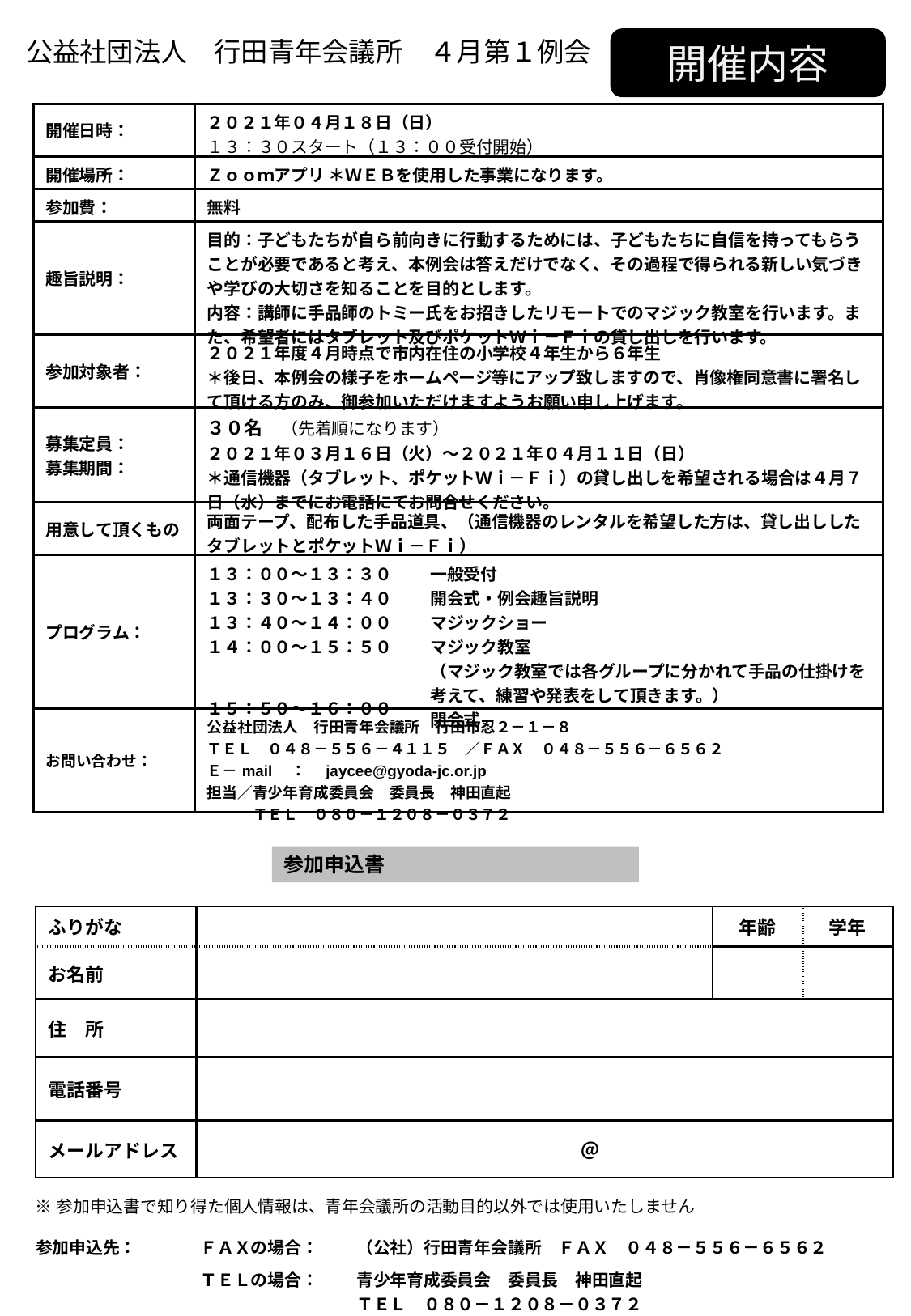

公益社団法人　行田青年会議所　４月第１例会
開催内容
| 開催日時： | ２０２１年０４月１８日（日） １３：３０スタート（１３：００受付開始） |  |
| --- | --- | --- |
| 開催場所： | Ｚｏｏｍアプリ ＊ＷＥＢを使用した事業になります。 |  |
| 参加費： | 無料 |  |
| 趣旨説明： | 目的：子どもたちが自ら前向きに行動するためには、子どもたちに自信を持ってもらうことが必要であると考え、本例会は答えだけでなく、その過程で得られる新しい気づきや学びの大切さを知ることを目的とします。 内容：講師に手品師のトミー氏をお招きしたリモートでのマジック教室を行います。また、希望者にはタブレット及びポケットＷｉ－Ｆｉの貸し出しを行います。 |  |
| 参加対象者： | ２０２１年度４月時点で市内在住の小学校４年生から６年生 ＊後日、本例会の様子をホームページ等にアップ致しますので、肖像権同意書に署名して頂ける方のみ、御参加いただけますようお願い申し上げます。 |  |
| 募集定員： 募集期間： | ３０名　（先着順になります） ２０２１年０３月１６日（火）～２０２１年０４月１１日（日） ＊通信機器（タブレット、ポケットＷｉ－Ｆｉ）の貸し出しを希望される場合は４月７日（水）までにお電話にてお問合せください。 |  |
| 用意して頂くもの | 両面テープ、配布した手品道具、（通信機器のレンタルを希望した方は、貸し出ししたタブレットとポケットＷｉ－Ｆｉ） |  |
| プログラム： | １３：００～１３：３０ １３：３０～１３：４０ １３：４０～１４：００ １４：００～１５：５０ １５：５０～１６：００ | 一般受付 開会式・例会趣旨説明 マジックショー マジック教室 （マジック教室では各グループに分かれて手品の仕掛けを考えて、練習や発表をして頂きます。） 閉会式 |
| お問い合わせ： | 公益社団法人　行田青年会議所　行田市忍２－１－８ ＴＥＬ　０４８－５５６－４１１５　／ＦＡＸ　０４８－５５６－６５６２ Ｅ－mail　：　jaycee@gyoda-jc.or.jp 担当／青少年育成委員会　委員長　神田直起 　　　ＴＥＬ　０８０－１２０８－０３７２ |  |
参加申込書
| ふりがな |  | 年齢 | 学年 |
| --- | --- | --- | --- |
| お名前 |  |  |  |
| 住　所 |  |  |  |
| 電話番号 |  |  |  |
| メールアドレス | ＠ |  |  |
※参加申込書で知り得た個人情報は、青年会議所の活動目的以外では使用いたしません
| 参加申込先： | ＦＡＸの場合： | （公社）行田青年会議所　ＦＡＸ　０４８－５５６－６５６２ |
| --- | --- | --- |
|  | ＴＥＬの場合： | 青少年育成委員会　委員長　神田直起 ＴＥＬ　０８０－１２０８－０３７２ |